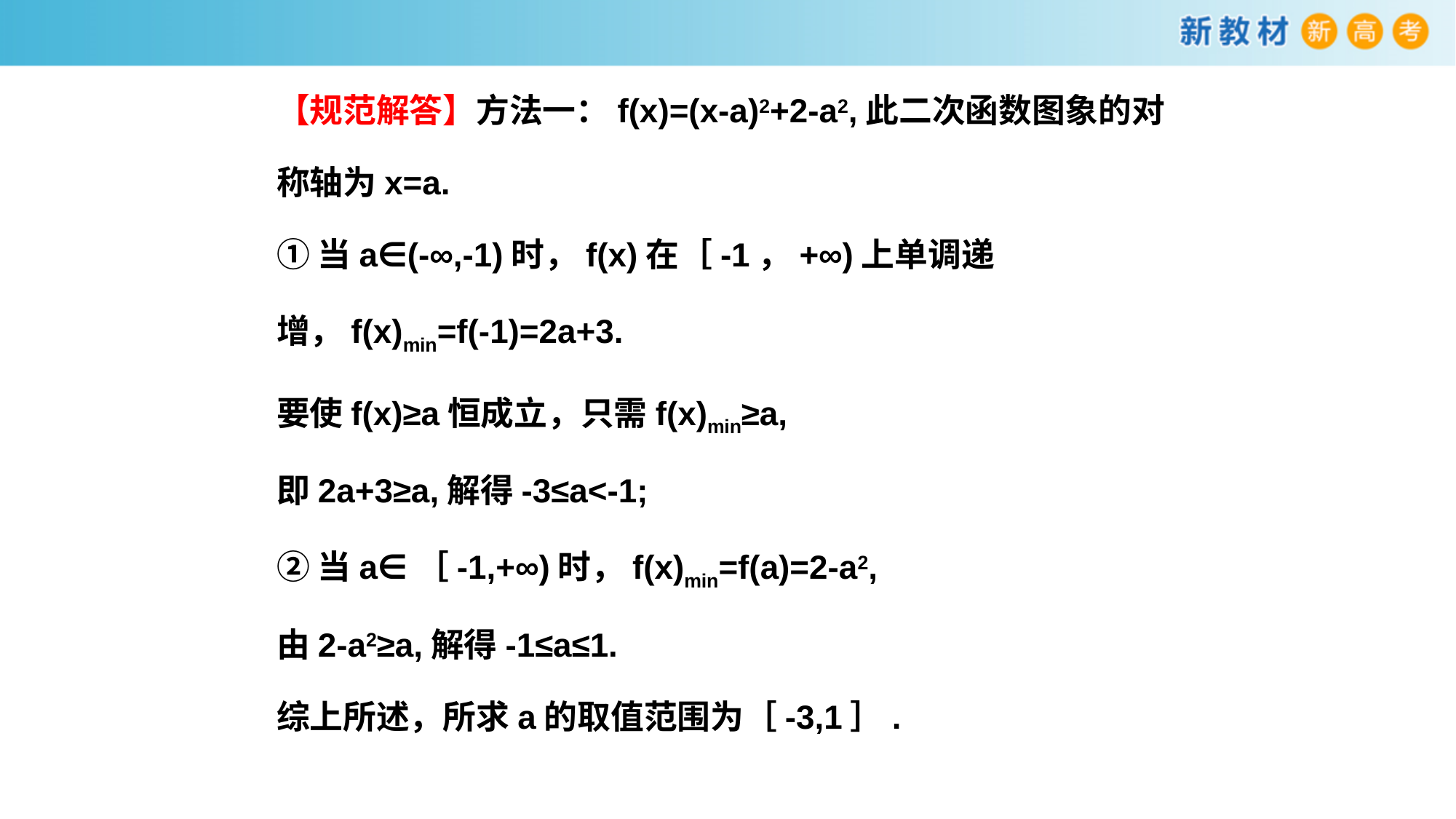

【规范解答】方法一：f(x)=(x-a)2+2-a2,此二次函数图象的对称轴为x=a.
①当a∈(-∞,-1)时，f(x)在［-1，+∞)上单调递增，f(x)min=f(-1)=2a+3.
要使f(x)≥a恒成立，只需f(x)min≥a,
即2a+3≥a,解得-3≤a<-1;
②当a∈［-1,+∞)时，f(x)min=f(a)=2-a2,
由2-a2≥a,解得-1≤a≤1.
综上所述，所求a的取值范围为［-3,1］.